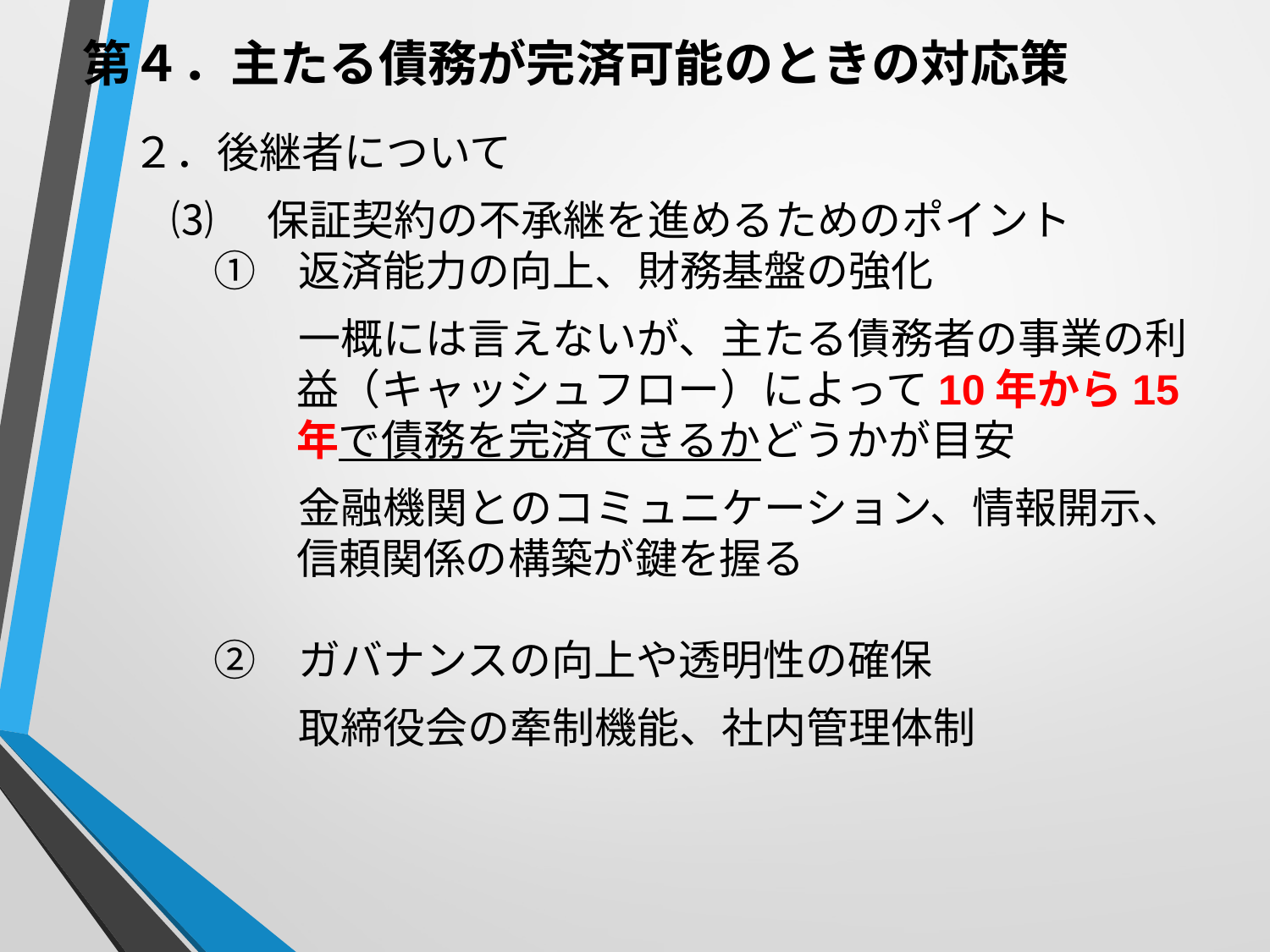

第４．主たる債務が完済可能のときの対応策

　　２．後継者について

⑶　保証契約の不承継を進めるためのポイント
　①　返済能力の向上、財務基盤の強化

　　　一概には言えないが、主たる債務者の事業の利益（キャッシュフロー）によって10年から15年で債務を完済できるかどうかが目安

　　　金融機関とのコミュニケーション、情報開示、信頼関係の構築が鍵を握る

　②　ガバナンスの向上や透明性の確保

　　　取締役会の牽制機能、社内管理体制